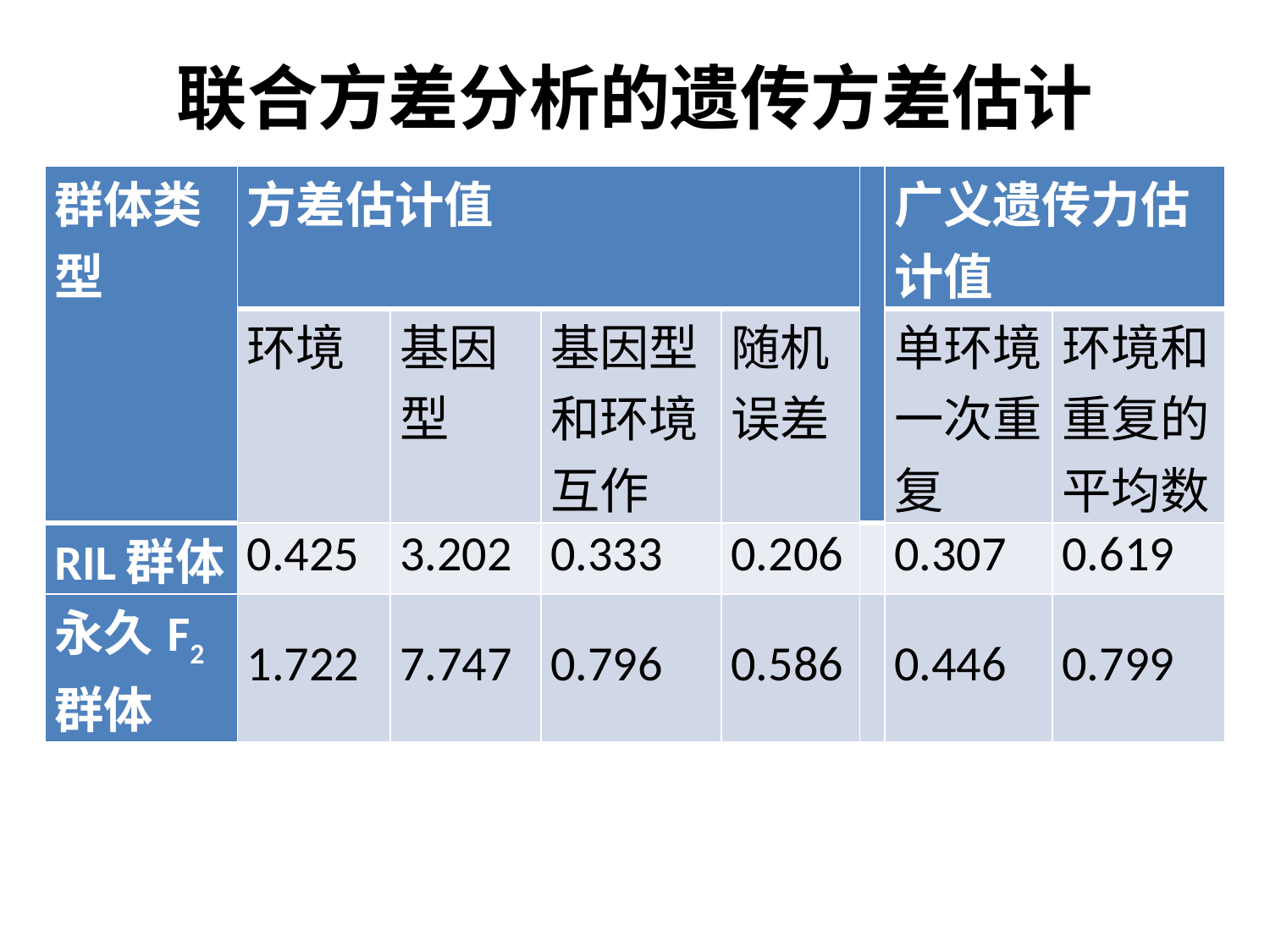

# 联合方差分析的遗传方差估计
| 群体类型 | 方差估计值 |  |  |  |  | 广义遗传力估计值 |  |
| --- | --- | --- | --- | --- | --- | --- | --- |
|  | 环境 | 基因型 | 基因型和环境互作 | 随机误差 |  | 单环境一次重复 | 环境和重复的平均数 |
| RIL群体 | 0.425 | 3.202 | 0.333 | 0.206 |  | 0.307 | 0.619 |
| 永久F2群体 | 1.722 | 7.747 | 0.796 | 0.586 |  | 0.446 | 0.799 |